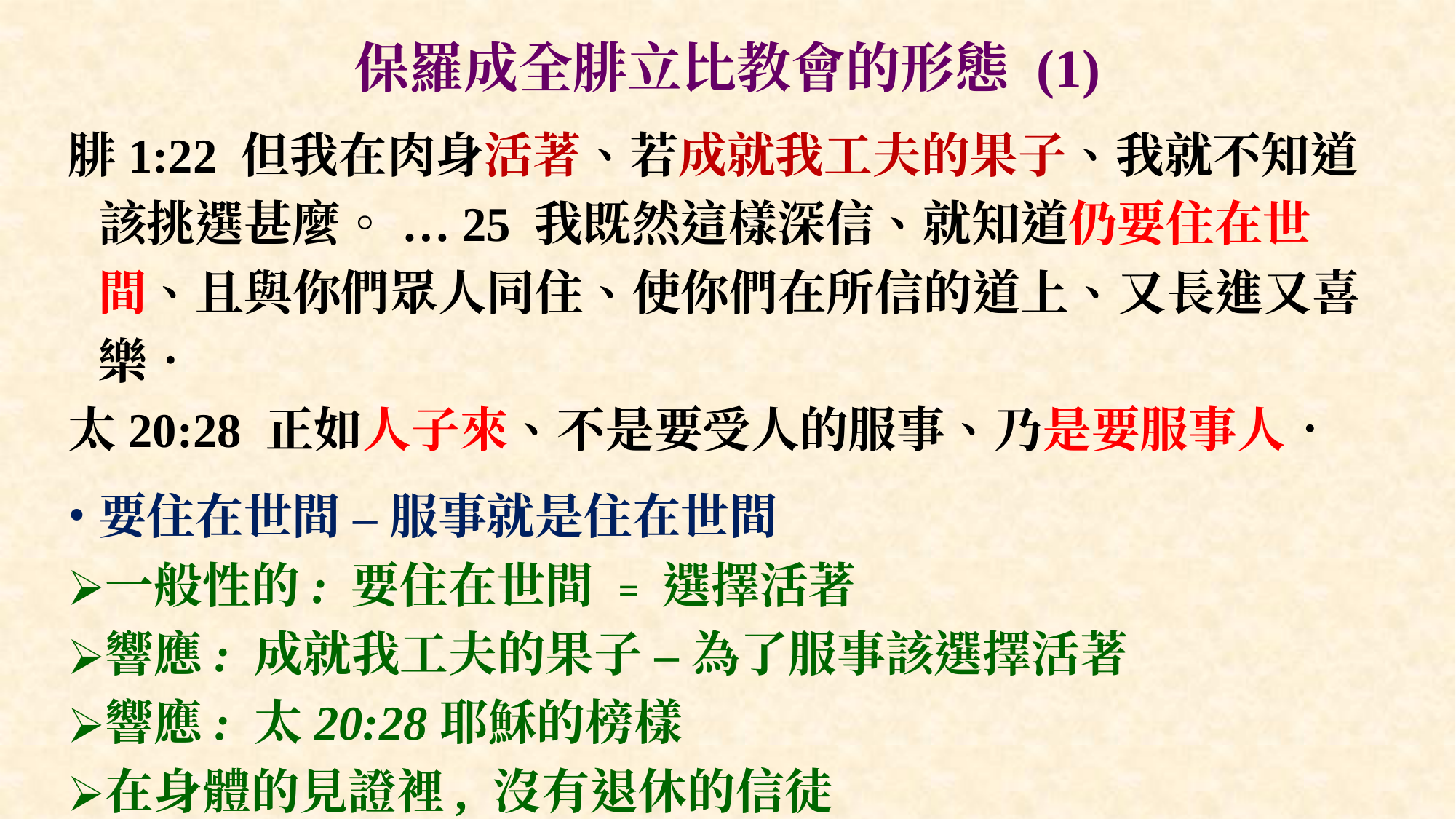

# 保羅成全腓立比教會的形態 (1)
腓1:22 但我在肉身活著、若成就我工夫的果子、我就不知道該挑選甚麼。 …25 我既然這樣深信、就知道仍要住在世間、且與你們眾人同住、使你們在所信的道上、又長進又喜樂．
太20:28 正如人子來、不是要受人的服事、乃是要服事人．
要住在世間 – 服事就是住在世間
一般性的: 要住在世間 = 選擇活著
響應: 成就我工夫的果子 – 為了服事該選擇活著
響應: 太20:28耶穌的榜樣
在身體的見證裡, 沒有退休的信徒